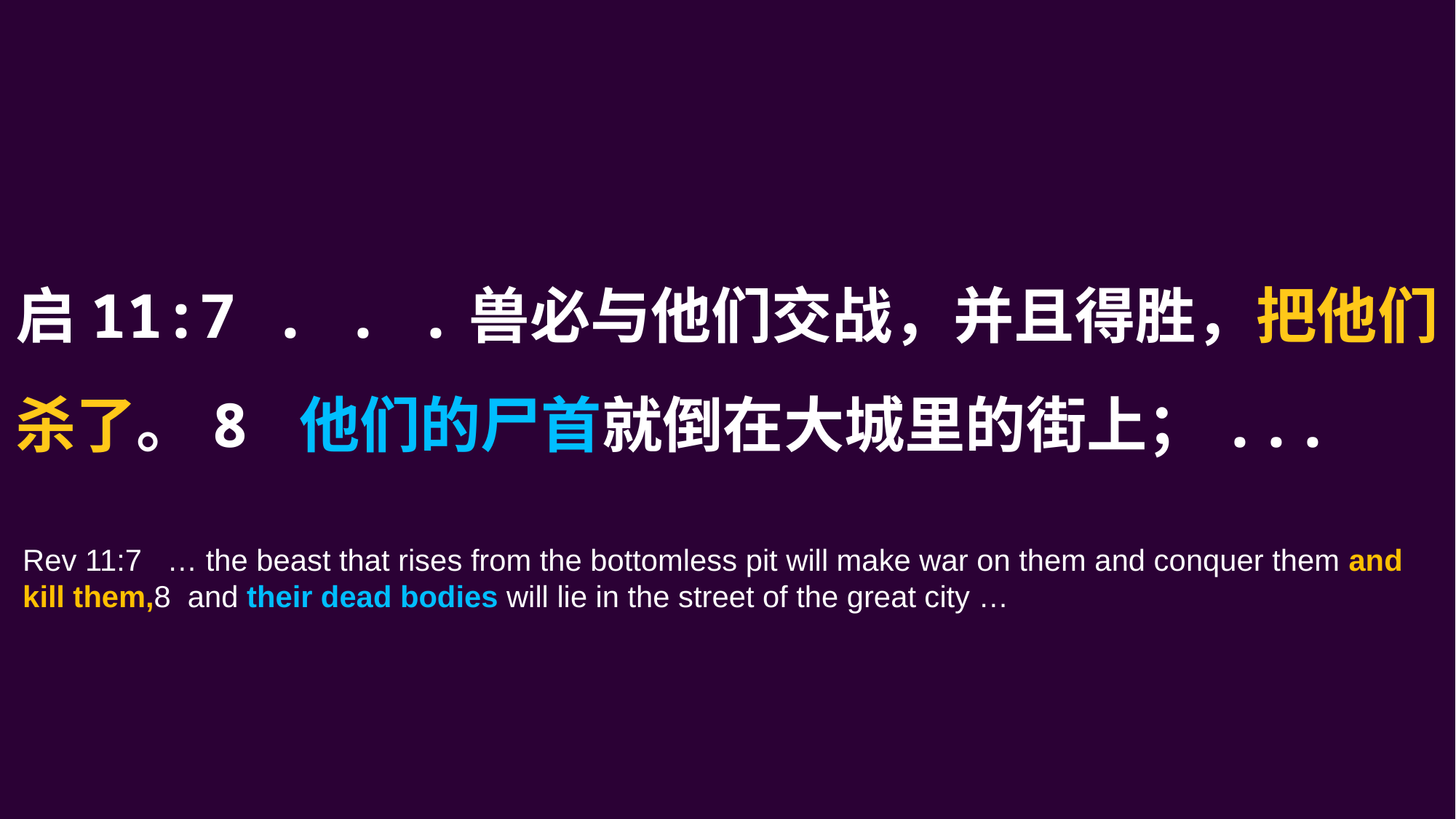

启11:7 . . .兽必与他们交战，并且得胜，把他们杀了。8 他们的尸首就倒在大城里的街上；...
Rev 11:7   … the beast that rises from the bottomless pit will make war on them and conquer them and kill them,8  and their dead bodies will lie in the street of the great city …